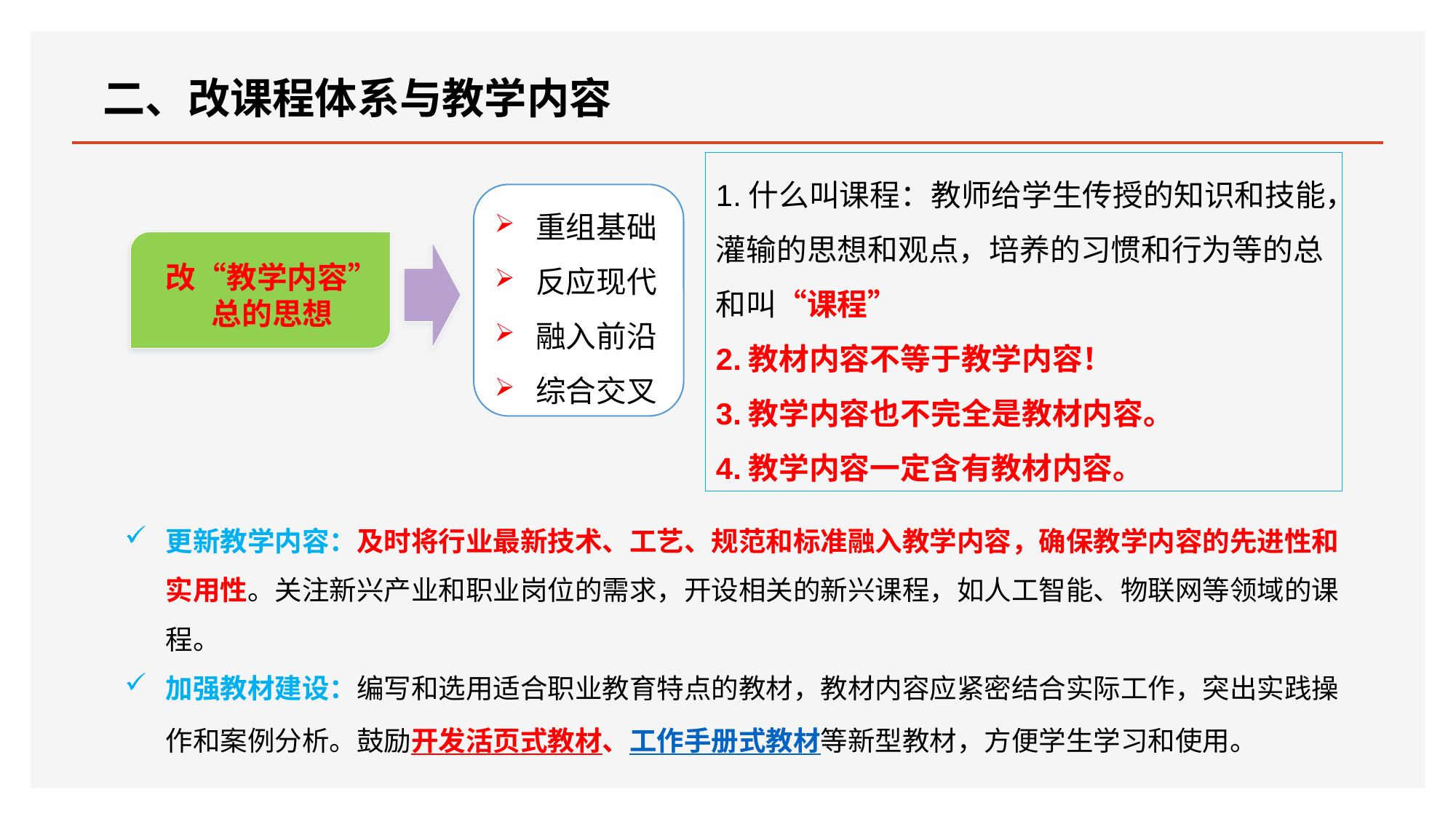

二、改课程体系与教学内容
1.什么叫课程：教师给学生传授的知识和技能，灌输的思想和观点，培养的习惯和行为等的总和叫“课程”
2.教材内容不等于教学内容！
3.教学内容也不完全是教材内容。
4.教学内容一定含有教材内容。
重组基础
反应现代
融入前沿
综合交叉

改“教学内容”
总的思想
更新教学内容：及时将行业最新技术、工艺、规范和标准融入教学内容，确保教学内容的先进性和实用性。关注新兴产业和职业岗位的需求，开设相关的新兴课程，如人工智能、物联网等领域的课程。
加强教材建设：编写和选用适合职业教育特点的教材，教材内容应紧密结合实际工作，突出实践操作和案例分析。鼓励开发活页式教材、工作手册式教材等新型教材，方便学生学习和使用。